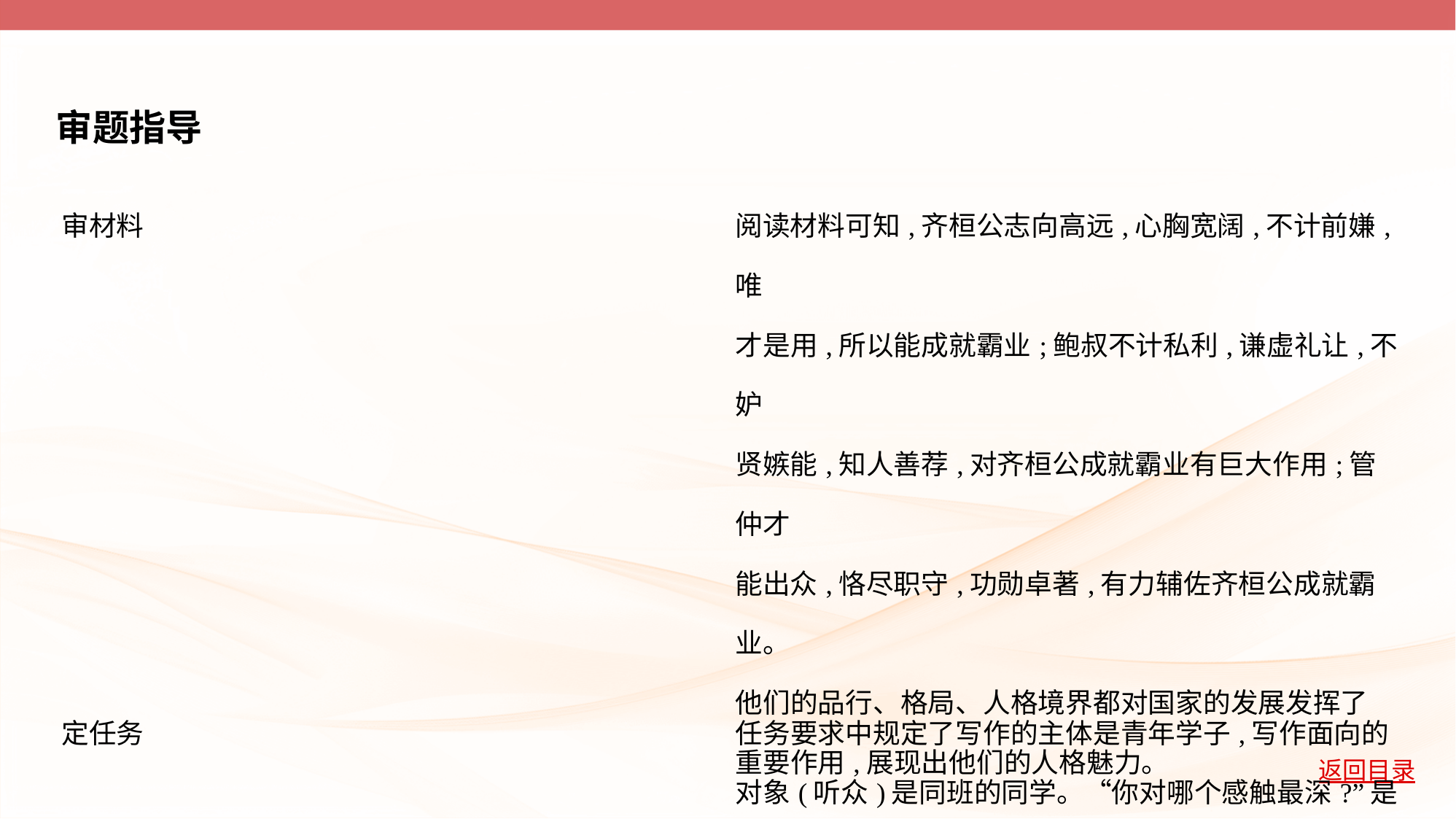

审题指导
| 审材料 | 阅读材料可知,齐桓公志向高远,心胸宽阔,不计前嫌,唯 才是用,所以能成就霸业;鲍叔不计私利,谦虚礼让,不妒 贤嫉能,知人善荐,对齐桓公成就霸业有巨大作用;管仲才 能出众,恪尽职守,功勋卓著,有力辅佐齐桓公成就霸业。 他们的品行、格局、人格境界都对国家的发展发挥了 重要作用,展现出他们的人格魅力。 |
| --- | --- |
| 定任务 | 任务要求中规定了写作的主体是青年学子,写作面向的 对象(听众)是同班的同学。“你对哪个感触最深?”是 写作的首要任务,要在比较中完成选择,不可对三人平均 用力。 |